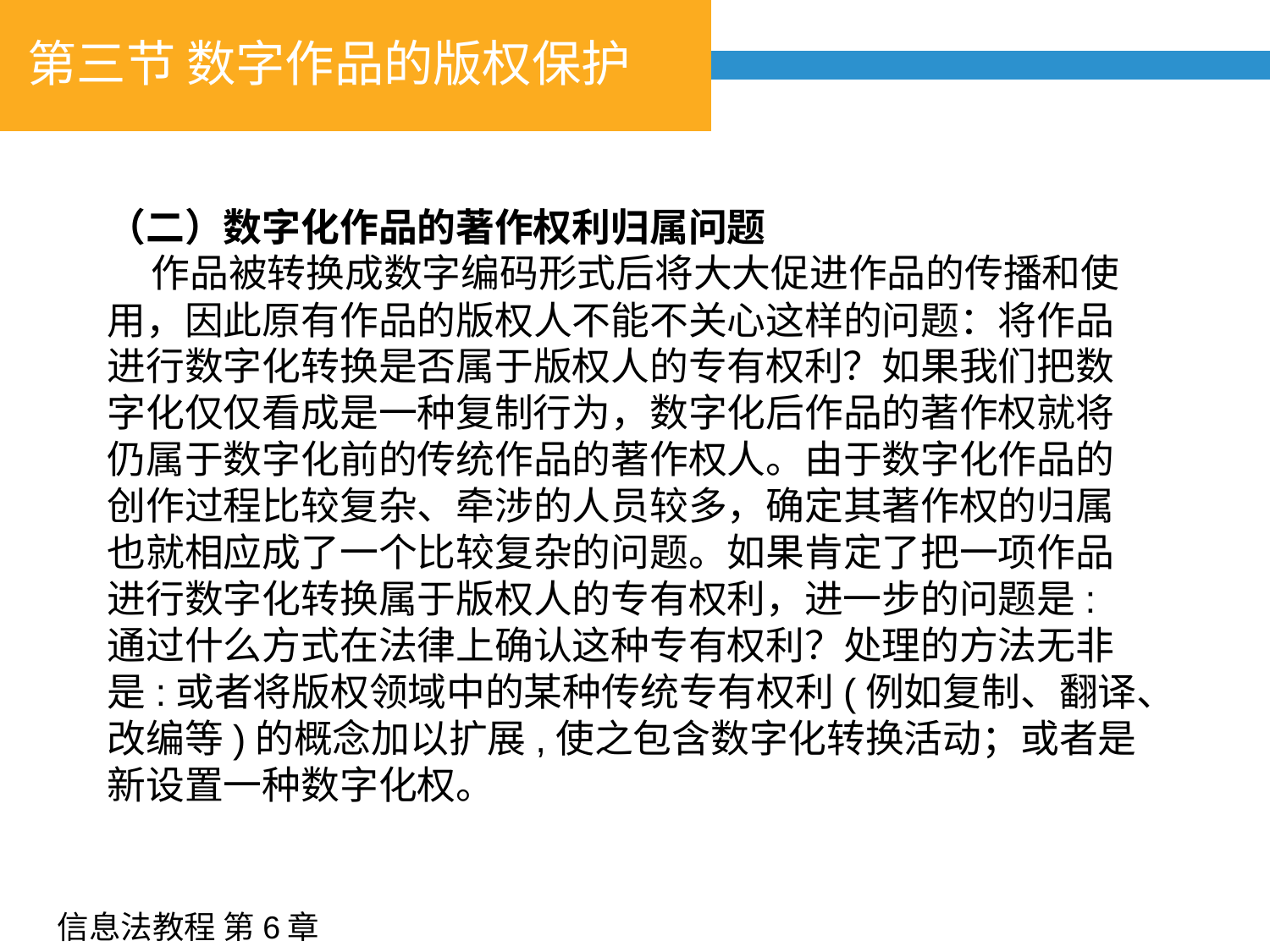

# 第三节 数字作品的版权保护
（二）数字化作品的著作权利归属问题
    作品被转换成数字编码形式后将大大促进作品的传播和使用，因此原有作品的版权人不能不关心这样的问题：将作品进行数字化转换是否属于版权人的专有权利？如果我们把数字化仅仅看成是一种复制行为，数字化后作品的著作权就将仍属于数字化前的传统作品的著作权人。由于数字化作品的创作过程比较复杂、牵涉的人员较多，确定其著作权的归属也就相应成了一个比较复杂的问题。如果肯定了把一项作品进行数字化转换属于版权人的专有权利，进一步的问题是:通过什么方式在法律上确认这种专有权利？处理的方法无非是:或者将版权领域中的某种传统专有权利(例如复制、翻译、改编等)的概念加以扩展,使之包含数字化转换活动；或者是新设置一种数字化权。
信息法教程 第6章